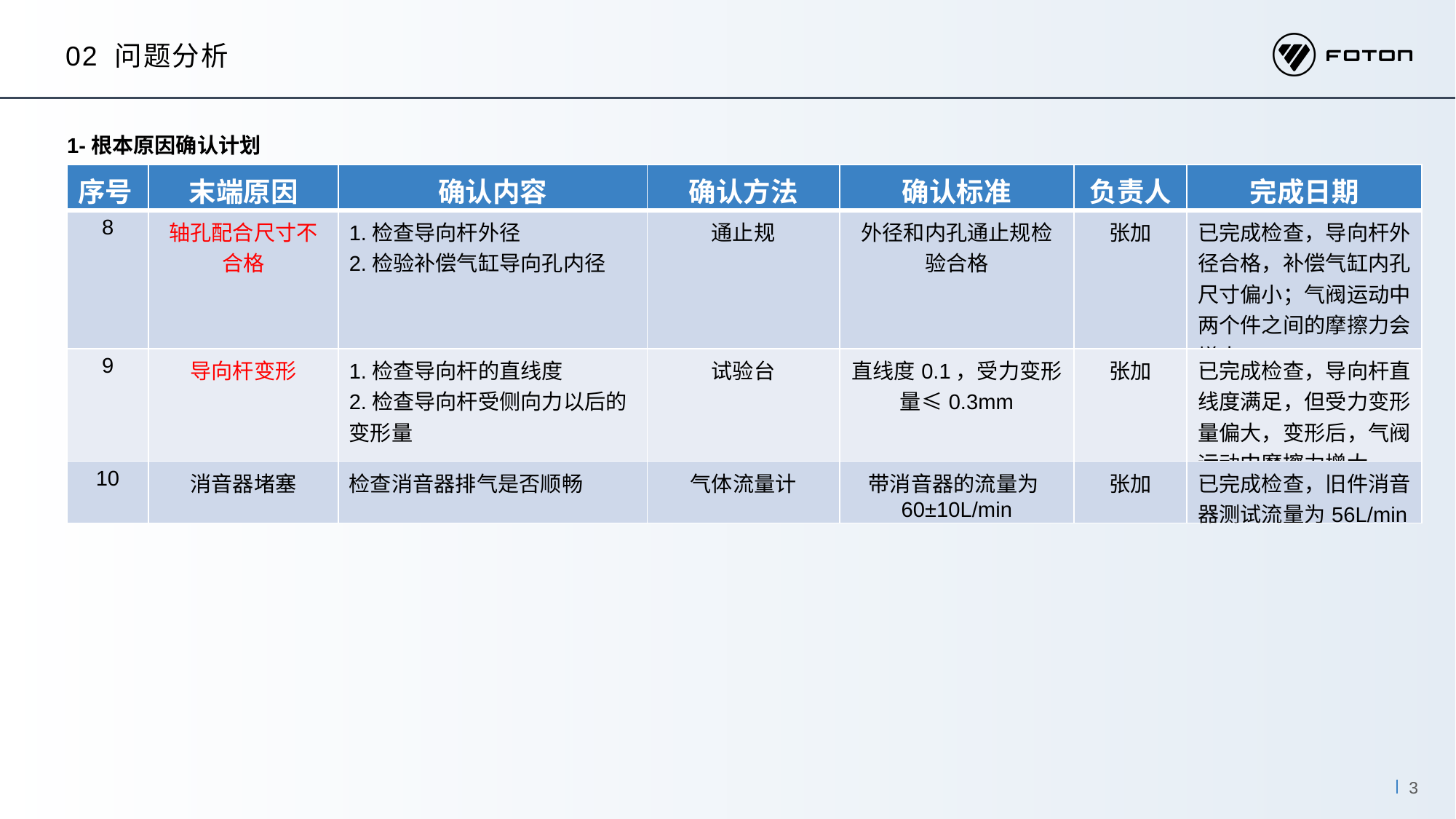

02 问题分析
1-根本原因确认计划

| 序号 | 末端原因 | 确认内容 | 确认方法 | 确认标准 | 负责人 | 完成日期 |
| --- | --- | --- | --- | --- | --- | --- |
| 8 | 轴孔配合尺寸不合格 | 1.检查导向杆外径 2.检验补偿气缸导向孔内径 | 通止规 | 外径和内孔通止规检验合格 | 张加 | 已完成检查，导向杆外径合格，补偿气缸内孔尺寸偏小；气阀运动中两个件之间的摩擦力会增大。 |
| 9 | 导向杆变形 | 1.检查导向杆的直线度 2.检查导向杆受侧向力以后的变形量 | 试验台 | 直线度0.1，受力变形量≤0.3mm | 张加 | 已完成检查，导向杆直线度满足，但受力变形量偏大，变形后，气阀运动中摩擦力增大。 |
| 10 | 消音器堵塞 | 检查消音器排气是否顺畅 | 气体流量计 | 带消音器的流量为60±10L/min | 张加 | 已完成检查，旧件消音器测试流量为56L/min |
（福田自由体Medium 14pt ）